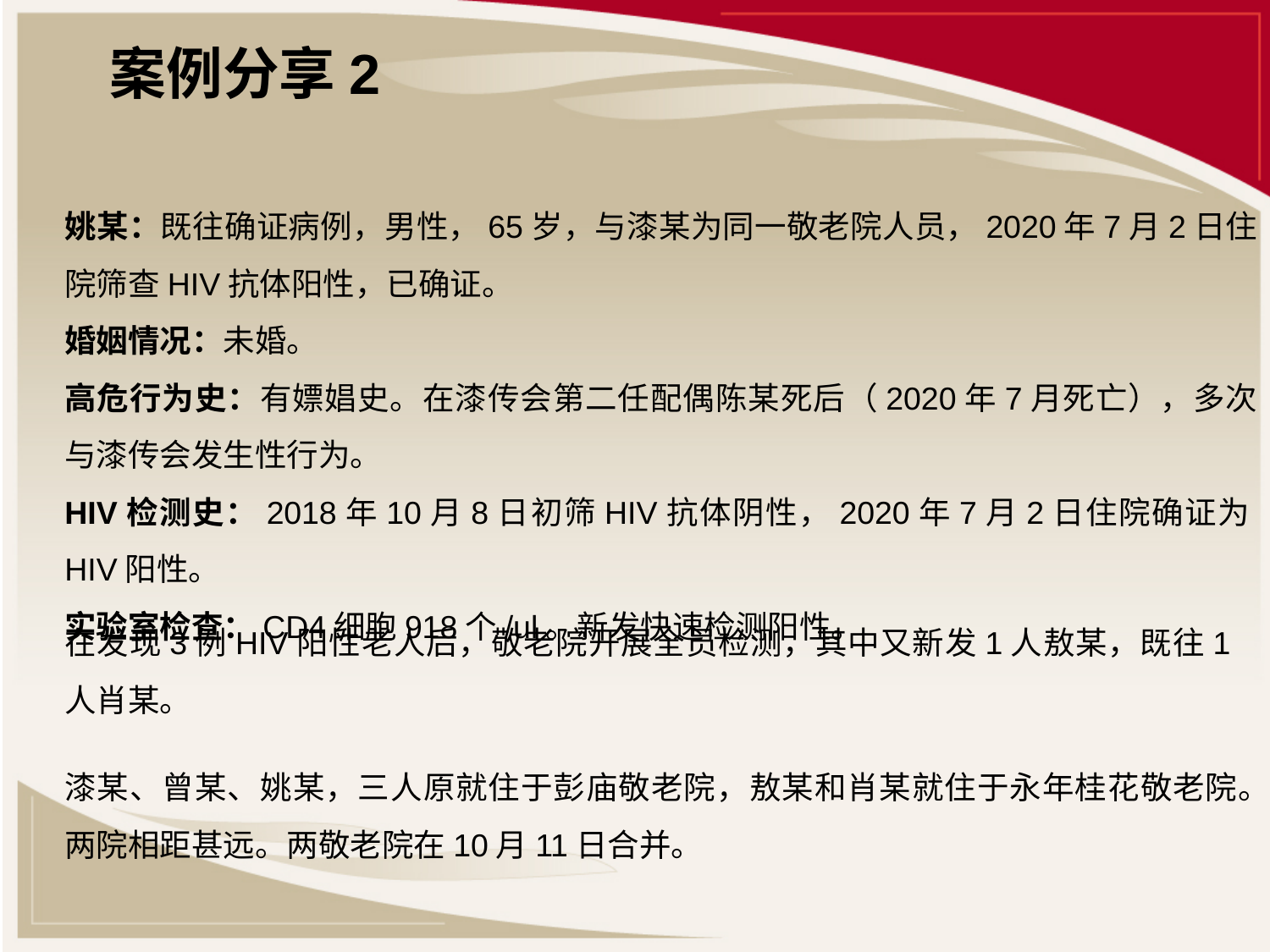

案例分享2
姚某：既往确证病例，男性，65岁，与漆某为同一敬老院人员，2020年7月2日住院筛查HIV抗体阳性，已确证。
婚姻情况：未婚。
高危行为史：有嫖娼史。在漆传会第二任配偶陈某死后（2020年7月死亡），多次与漆传会发生性行为。
HIV检测史：2018年10月8日初筛HIV抗体阴性，2020年7月2日住院确证为HIV阳性。
实验室检查：CD4细胞918个/ul。新发快速检测阳性。
在发现3例HIV阳性老人后，敬老院开展全员检测，其中又新发1人敖某，既往1人肖某。
漆某、曾某、姚某，三人原就住于彭庙敬老院，敖某和肖某就住于永年桂花敬老院。两院相距甚远。两敬老院在10月11日合并。